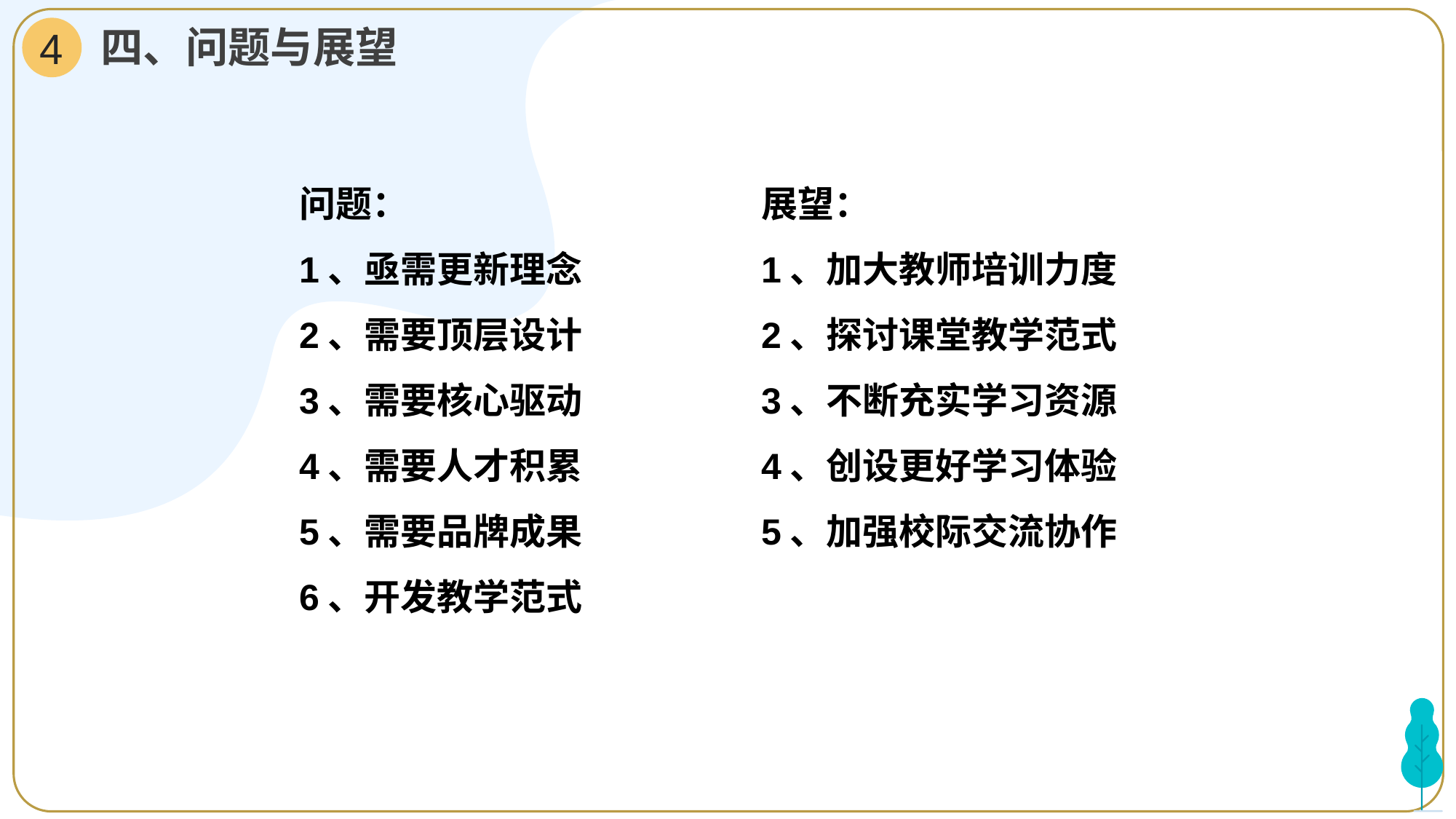

四、问题与展望
4
问题：
1、亟需更新理念
2、需要顶层设计
3、需要核心驱动
4、需要人才积累
5、需要品牌成果
6、开发教学范式
展望：
1、加大教师培训力度
2、探讨课堂教学范式
3、不断充实学习资源
4、创设更好学习体验
5、加强校际交流协作